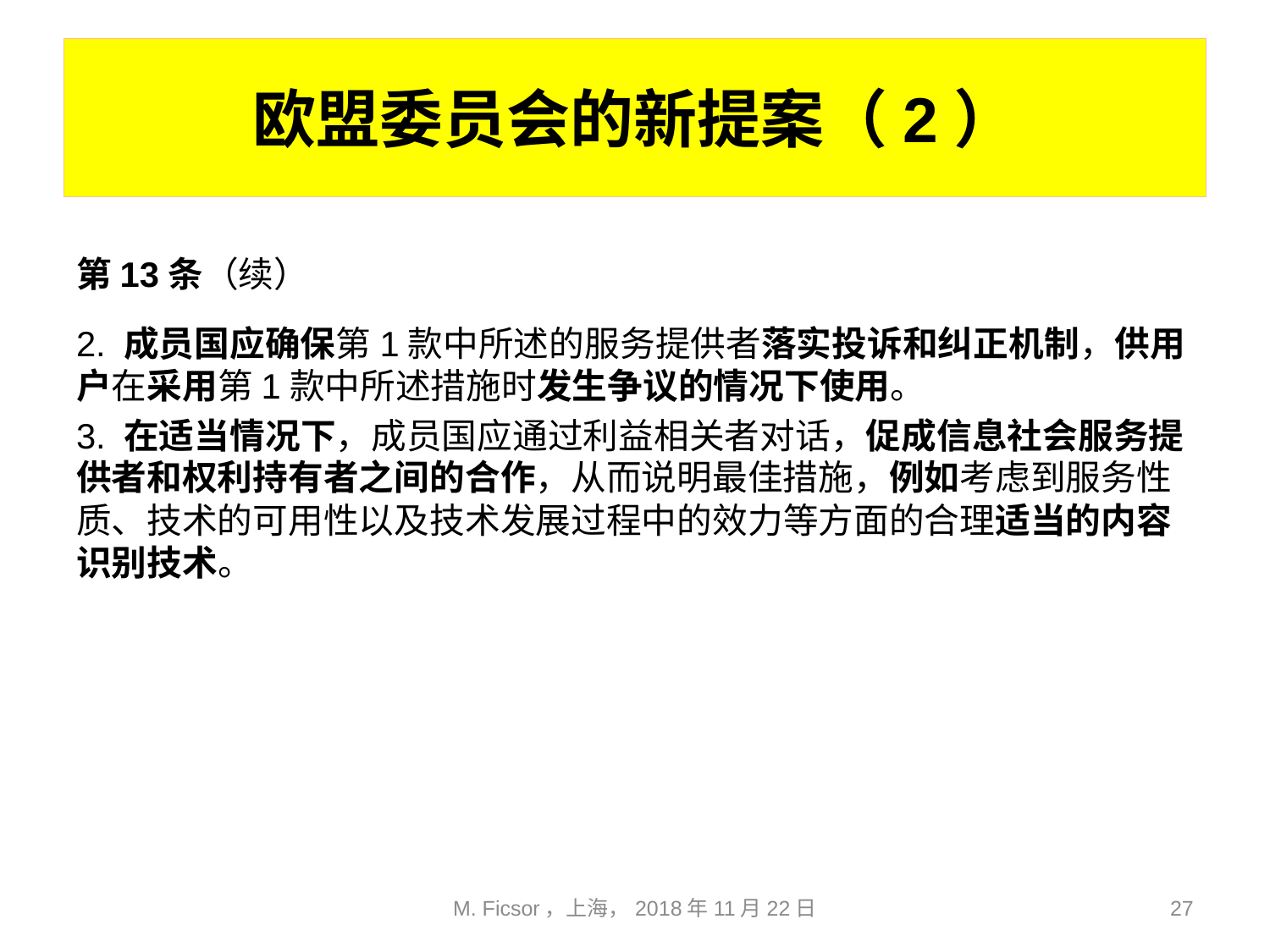

# 欧盟委员会的新提案（2）

第13条（续）

2. 成员国应确保第1款中所述的服务提供者落实投诉和纠正机制，供用户在采用第1款中所述措施时发生争议的情况下使用。
3. 在适当情况下，成员国应通过利益相关者对话，促成信息社会服务提供者和权利持有者之间的合作，从而说明最佳措施，例如考虑到服务性质、技术的可用性以及技术发展过程中的效力等方面的合理适当的内容识别技术。
M. Ficsor，上海，2018年11月22日
27